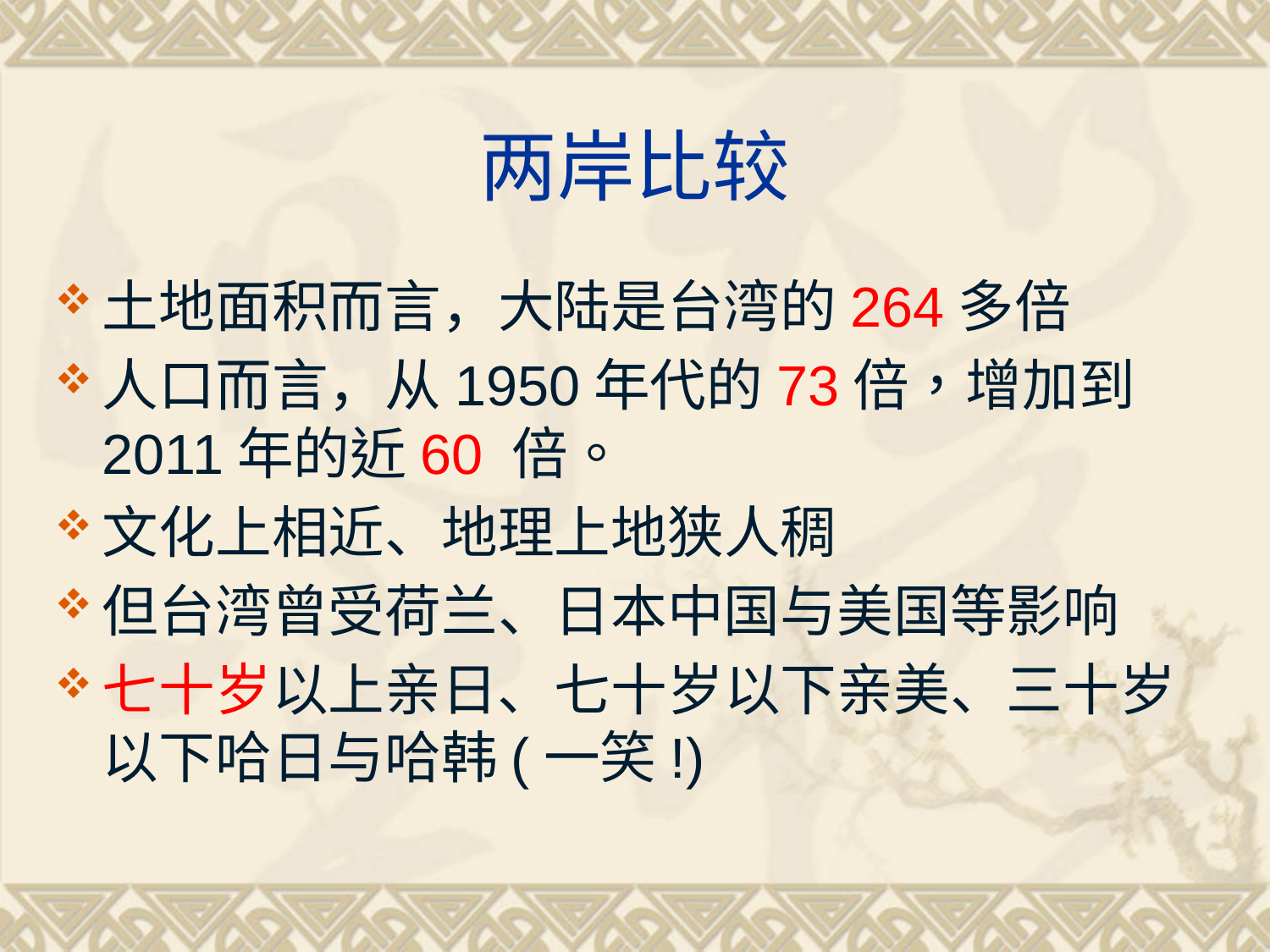

# 两岸比较
土地面积而言，大陆是台湾的264多倍
人口而言，从1950年代的73倍，增加到2011年的近60 倍。
文化上相近、地理上地狭人稠
但台湾曾受荷兰、日本中国与美国等影响
七十岁以上亲日、七十岁以下亲美、三十岁以下哈日与哈韩(一笑!)